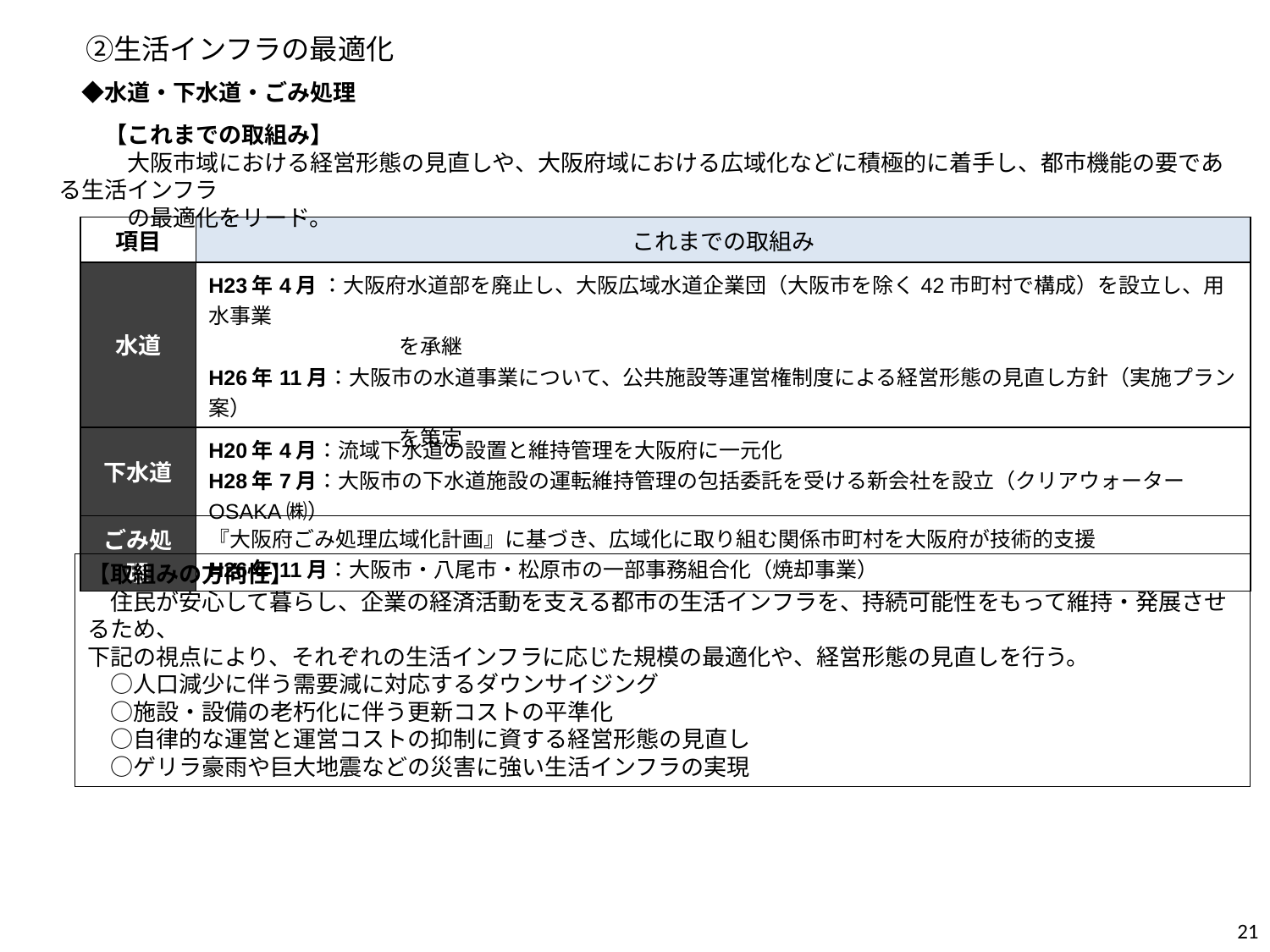

②生活インフラの最適化
　◆水道・下水道・ごみ処理

　　【これまでの取組み】
　　　大阪市域における経営形態の見直しや、大阪府域における広域化などに積極的に着手し、都市機能の要である生活インフラ
　　　の最適化をリード。
| 項目 | これまでの取組み |
| --- | --- |
| 水道 | H23年4月 ：大阪府水道部を廃止し、大阪広域水道企業団（大阪市を除く42市町村で構成）を設立し、用水事業 　　　　　　　　　を承継 H26年11月：大阪市の水道事業について、公共施設等運営権制度による経営形態の見直し方針（実施プラン案） 　　　　　　　　　を策定 |
| 下水道 | H20年4月：流域下水道の設置と維持管理を大阪府に一元化 H28年7月：大阪市の下水道施設の運転維持管理の包括委託を受ける新会社を設立（クリアウォーターOSAKA㈱） |
| ごみ処理 | 『大阪府ごみ処理広域化計画』に基づき、広域化に取り組む関係市町村を大阪府が技術的支援 H26年11月：大阪市・八尾市・松原市の一部事務組合化（焼却事業） |
【取組みの方向性】
　住民が安心して暮らし、企業の経済活動を支える都市の生活インフラを、持続可能性をもって維持・発展させるため、
下記の視点により、それぞれの生活インフラに応じた規模の最適化や、経営形態の見直しを行う。
　○人口減少に伴う需要減に対応するダウンサイジング
　○施設・設備の老朽化に伴う更新コストの平準化
　○自律的な運営と運営コストの抑制に資する経営形態の見直し
　○ゲリラ豪雨や巨大地震などの災害に強い生活インフラの実現
21